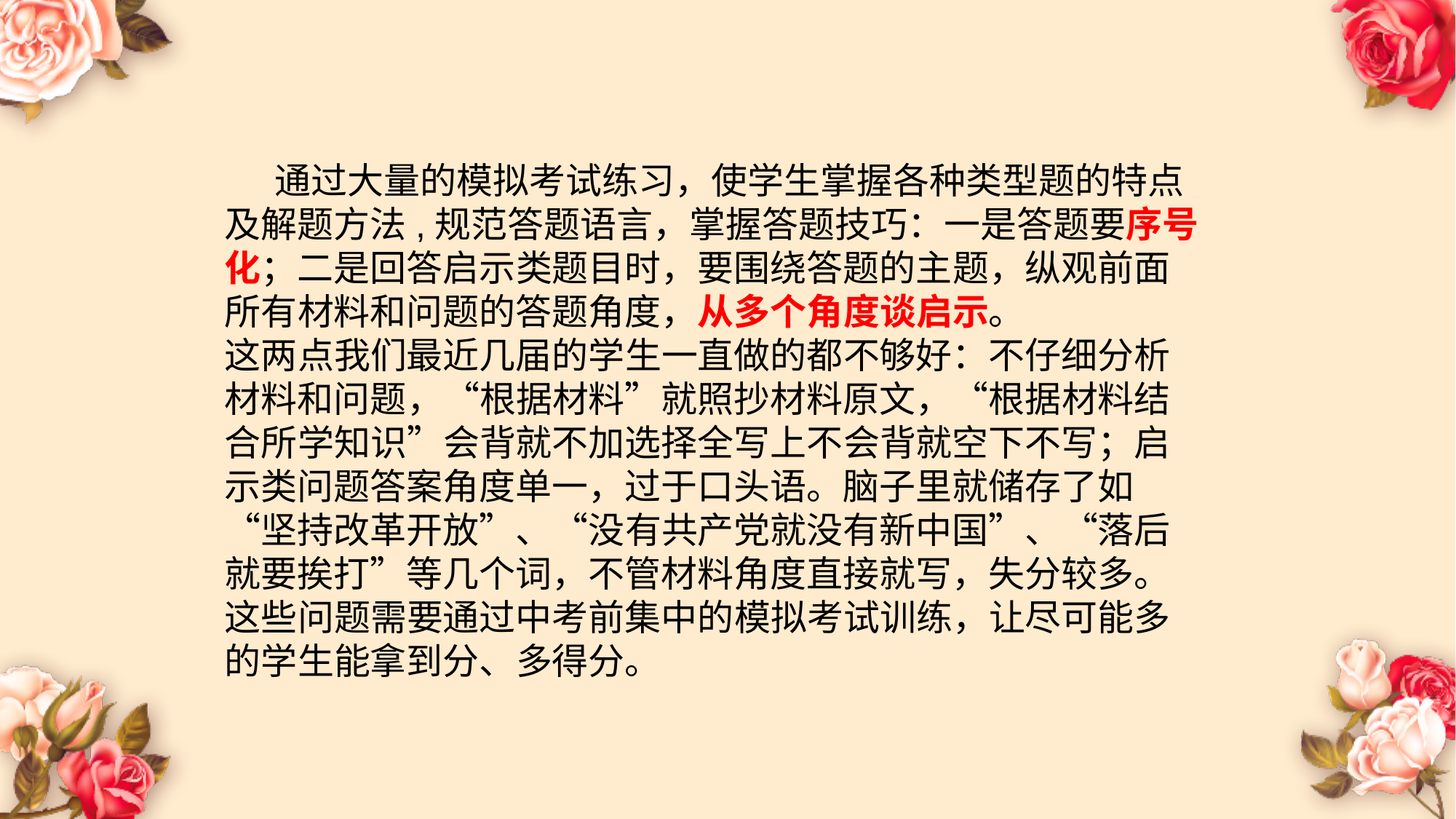

通过大量的模拟考试练习，使学生掌握各种类型题的特点及解题方法,规范答题语言，掌握答题技巧：一是答题要序号化；二是回答启示类题目时，要围绕答题的主题，纵观前面所有材料和问题的答题角度，从多个角度谈启示。
这两点我们最近几届的学生一直做的都不够好：不仔细分析材料和问题，“根据材料”就照抄材料原文，“根据材料结合所学知识”会背就不加选择全写上不会背就空下不写；启示类问题答案角度单一，过于口头语。脑子里就储存了如“坚持改革开放”、“没有共产党就没有新中国”、“落后就要挨打”等几个词，不管材料角度直接就写，失分较多。这些问题需要通过中考前集中的模拟考试训练，让尽可能多的学生能拿到分、多得分。